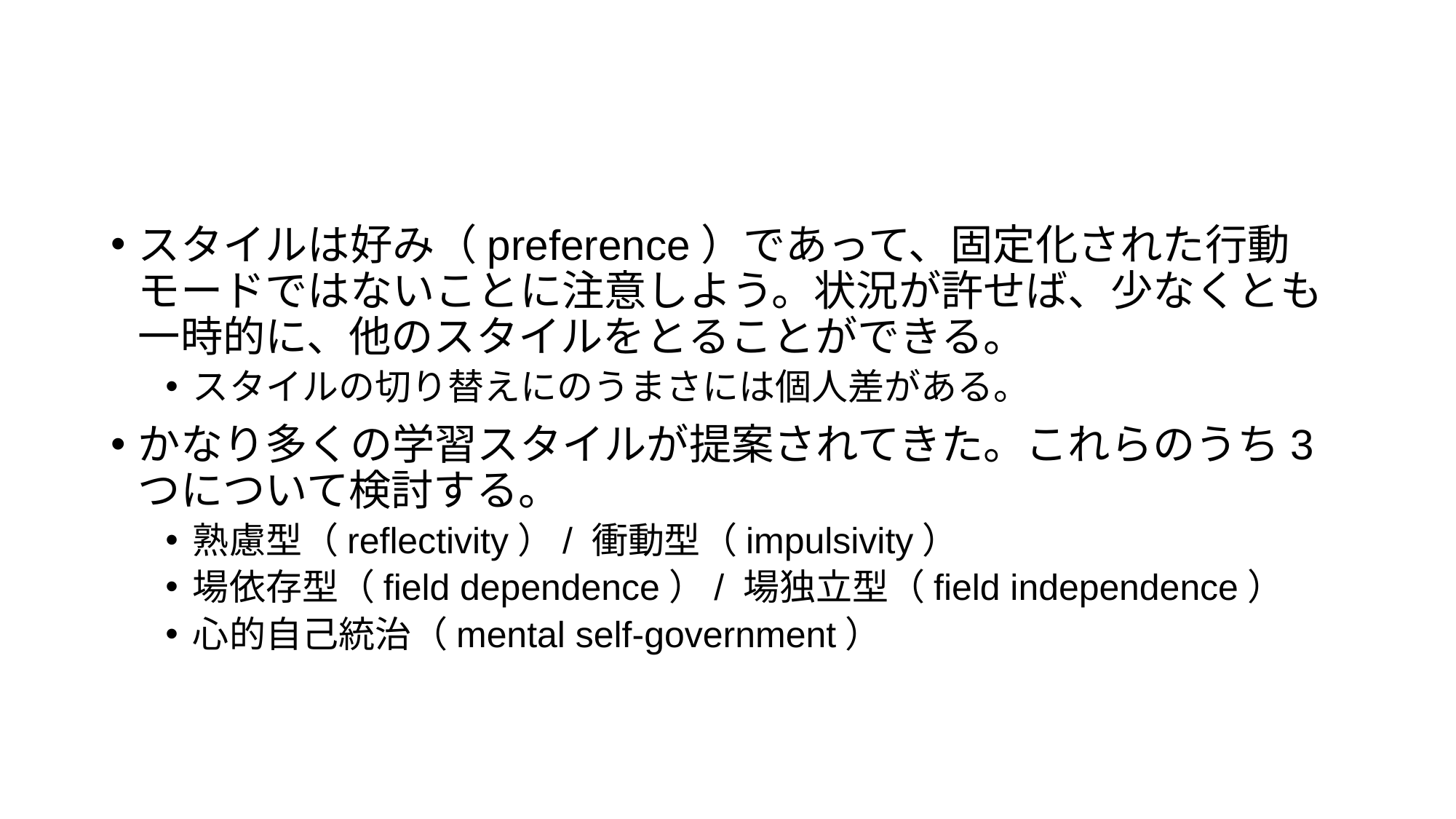

#
スタイルは好み（preference）であって、固定化された行動モードではないことに注意しよう。状況が許せば、少なくとも一時的に、他のスタイルをとることができる。
スタイルの切り替えにのうまさには個人差がある。
かなり多くの学習スタイルが提案されてきた。これらのうち3つについて検討する。
熟慮型（reflectivity）/ 衝動型（impulsivity）
場依存型（field dependence）/ 場独立型（field independence）
心的自己統治（mental self-government）